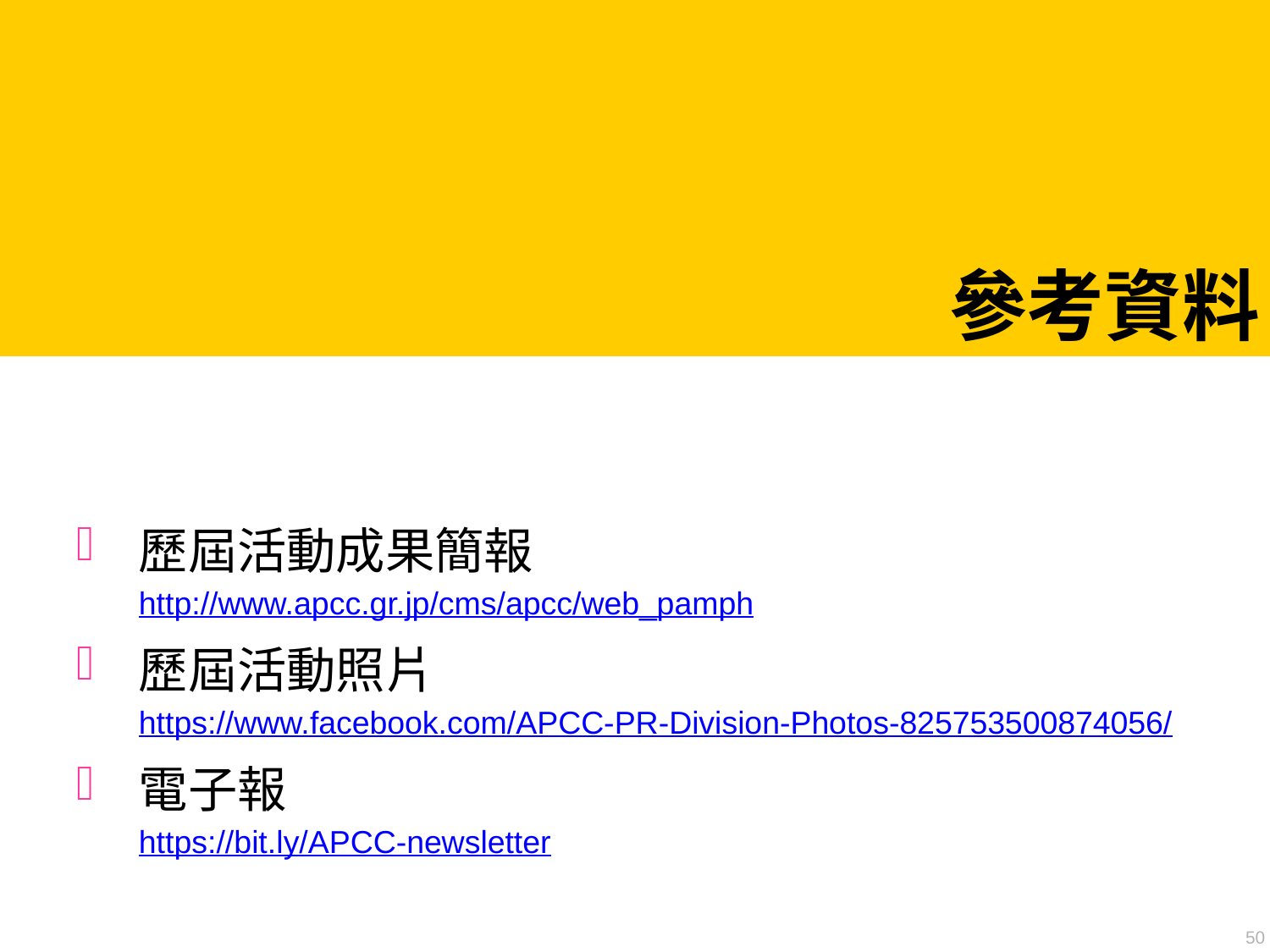

# 參考資料
歷屆活動成果簡報
http://www.apcc.gr.jp/cms/apcc/web_pamph
歷屆活動照片
https://www.facebook.com/APCC-PR-Division-Photos-825753500874056/
電子報
https://bit.ly/APCC-newsletter
50